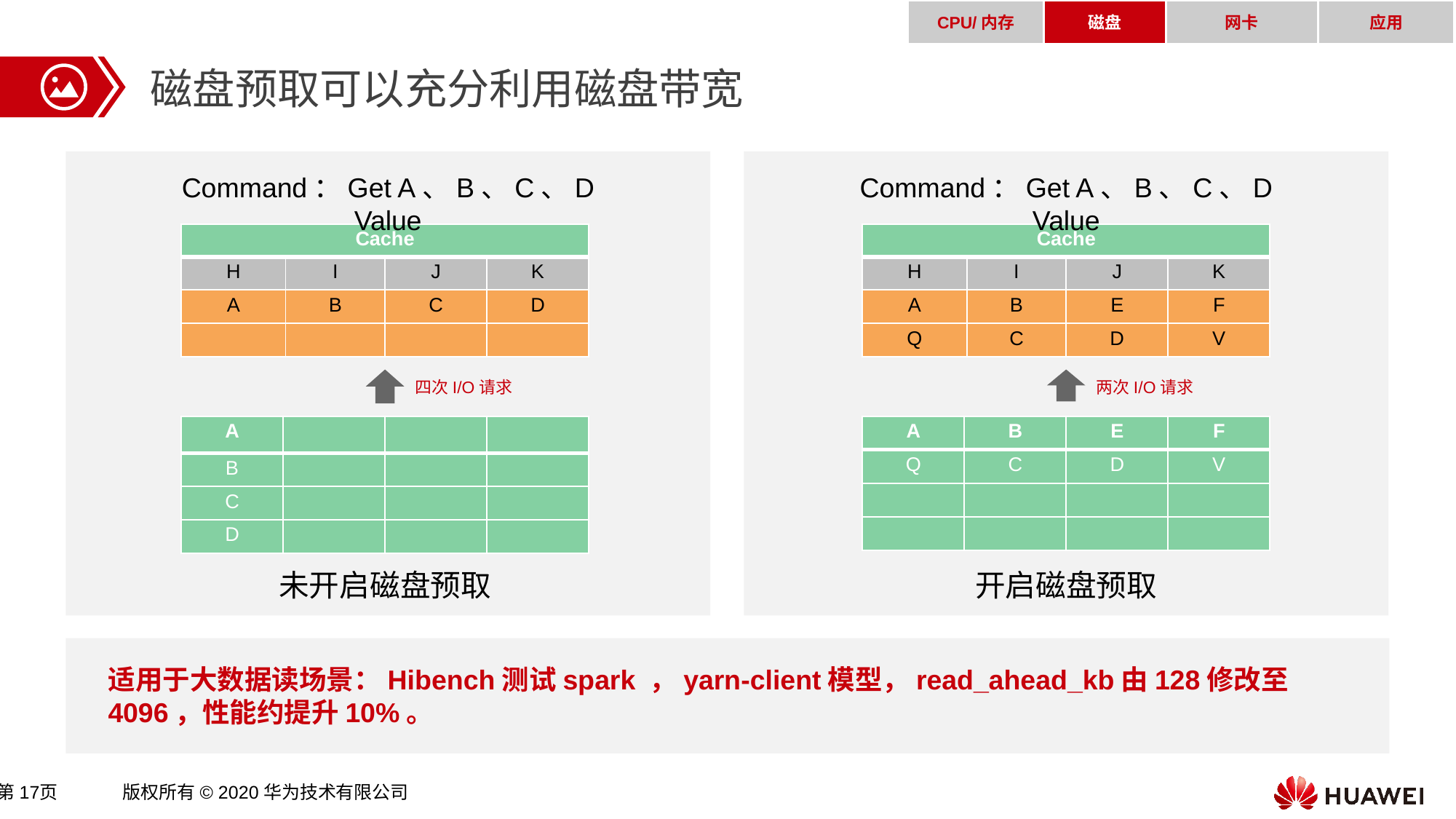

CPU/内存
磁盘
网卡
应用
磁盘预取可以充分利用磁盘带宽

Command：Get A、B、C、D Value
Command：Get A、B、C、D Value

| Cache |  |  |  |
| --- | --- | --- | --- |
| H | I | J | K |
| A | B | C | D |
|  |  |  |  |
| Cache |  |  |  |
| --- | --- | --- | --- |
| H | I | J | K |
| A | B | E | F |
| Q | C | D | V |

四次I/O请求
两次I/O请求
| A |  |  |  |
| --- | --- | --- | --- |
| B |  |  |  |
| C |  |  |  |
| D |  |  |  |
| A | B | E | F |
| --- | --- | --- | --- |
| Q | C | D | V |
|  |  |  |  |
|  |  |  |  |
未开启磁盘预取
开启磁盘预取

适用于大数据读场景：Hibench测试spark ，yarn-client模型，read_ahead_kb由128修改至4096，性能约提升10%。